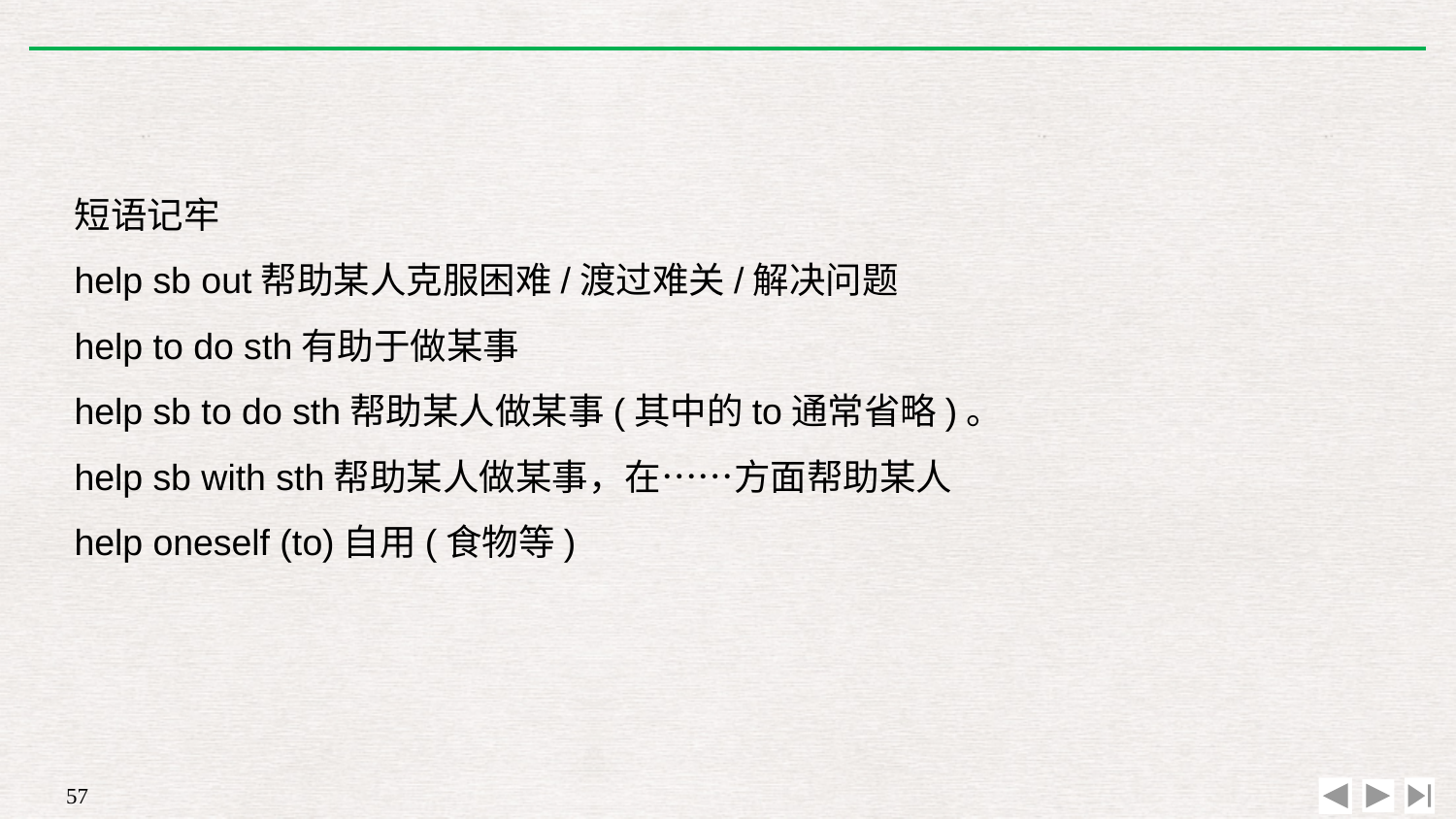

短语记牢
help sb out帮助某人克服困难/渡过难关/解决问题
help to do sth有助于做某事
help sb to do sth帮助某人做某事(其中的to通常省略)。
help sb with sth帮助某人做某事，在……方面帮助某人
help oneself (to)自用(食物等)